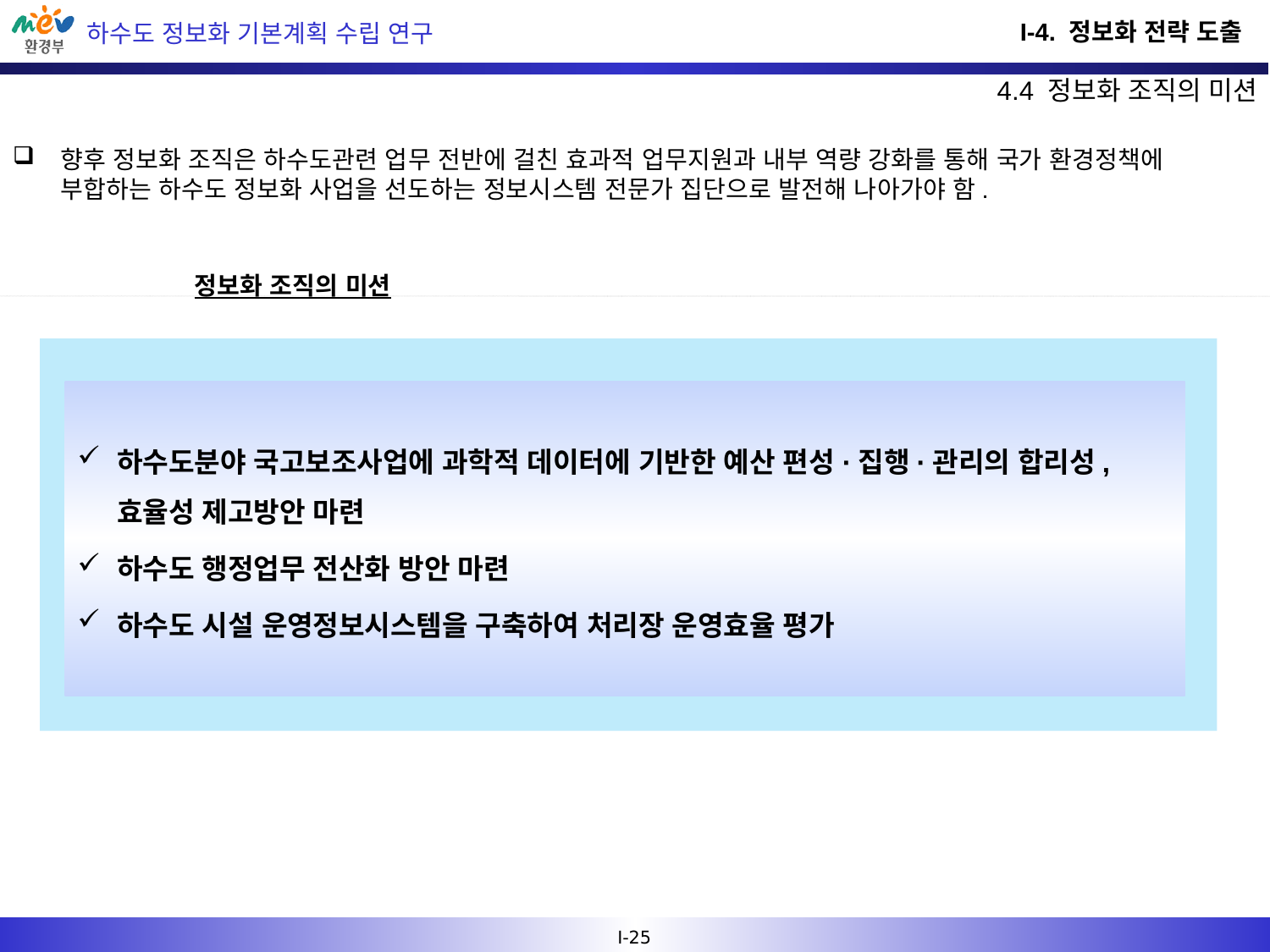

I-4. 정보화 전략 도출
4.4 정보화 조직의 미션
향후 정보화 조직은 하수도관련 업무 전반에 걸친 효과적 업무지원과 내부 역량 강화를 통해 국가 환경정책에 부합하는 하수도 정보화 사업을 선도하는 정보시스템 전문가 집단으로 발전해 나아가야 함.
정보화 조직의 미션

하수도분야 국고보조사업에 과학적 데이터에 기반한 예산 편성·집행·관리의 합리성, 효율성 제고방안 마련
하수도 행정업무 전산화 방안 마련
하수도 시설 운영정보시스템을 구축하여 처리장 운영효율 평가